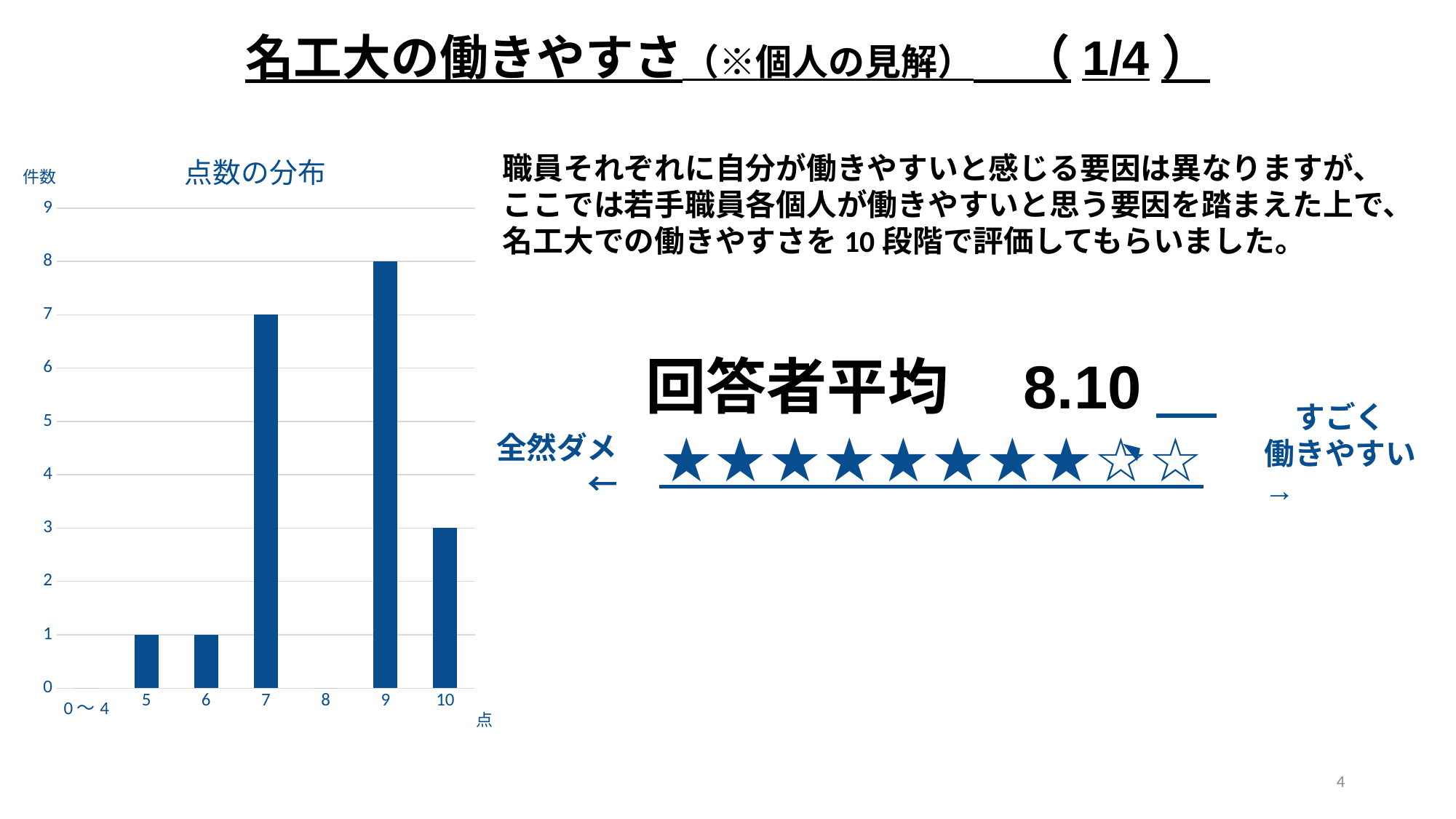

名工大の働きやすさ（※個人の見解）　（1/4）

### Chart: 点数の分布

| Category | 列1 |
|---|---|
| 0～4 | 0.0 |
| 5 | 1.0 |
| 6 | 1.0 |
| 7 | 7.0 |
| 8 | 0.0 |
| 9 | 8.0 |
| 10 | 3.0 |
職員それぞれに自分が働きやすいと感じる要因は異なりますが、
ここでは若手職員各個人が働きやすいと思う要因を踏まえた上で、
名工大での働きやすさを10段階で評価してもらいました。
件数
回答者平均　8.10
★★★★★★★★☆☆
すごく
働きやすい
→
全然ダメ
　　　←

点
4